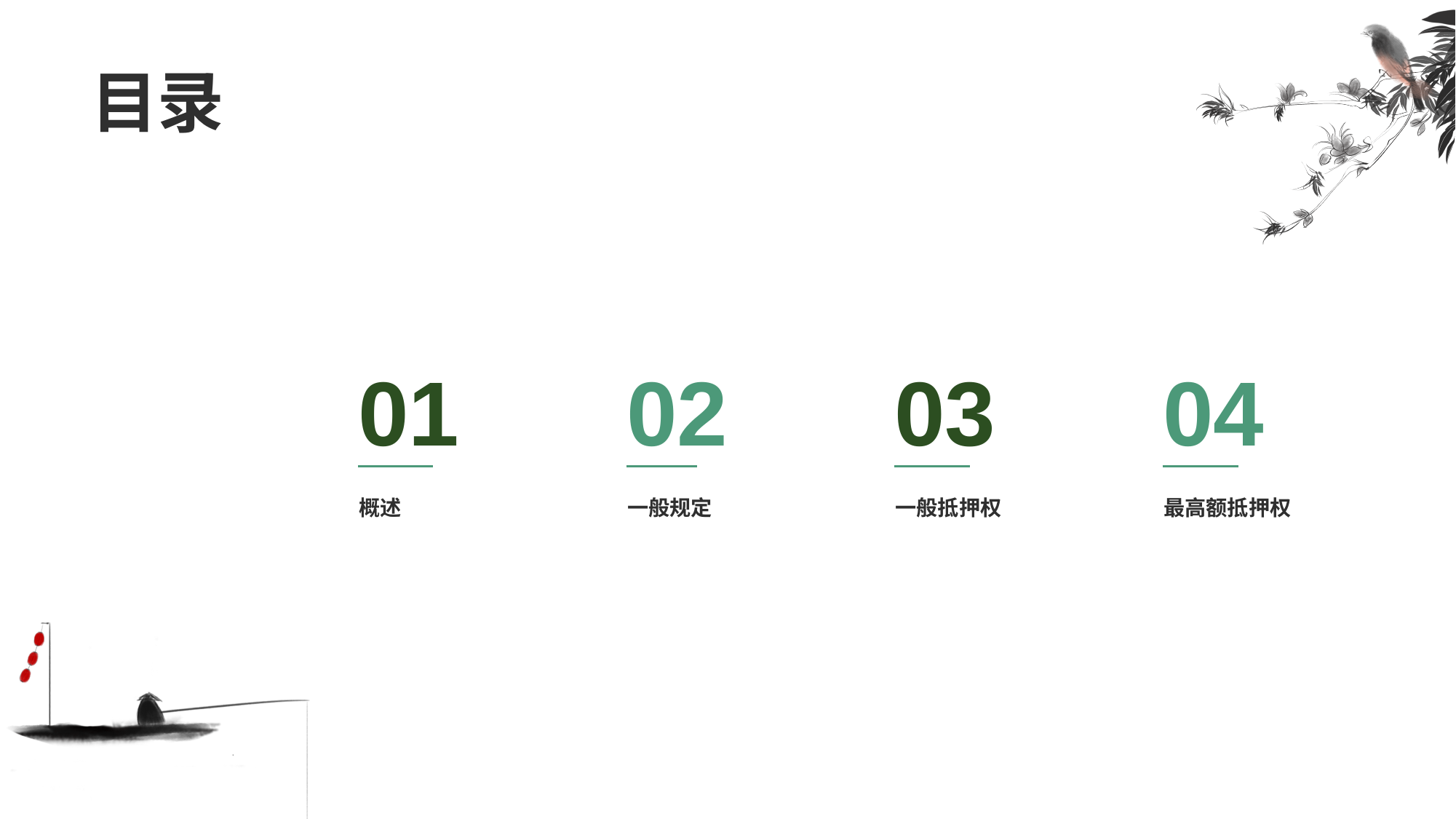

# 目录
01
概述
02
一般规定
03
一般抵押权
04
最高额抵押权
2